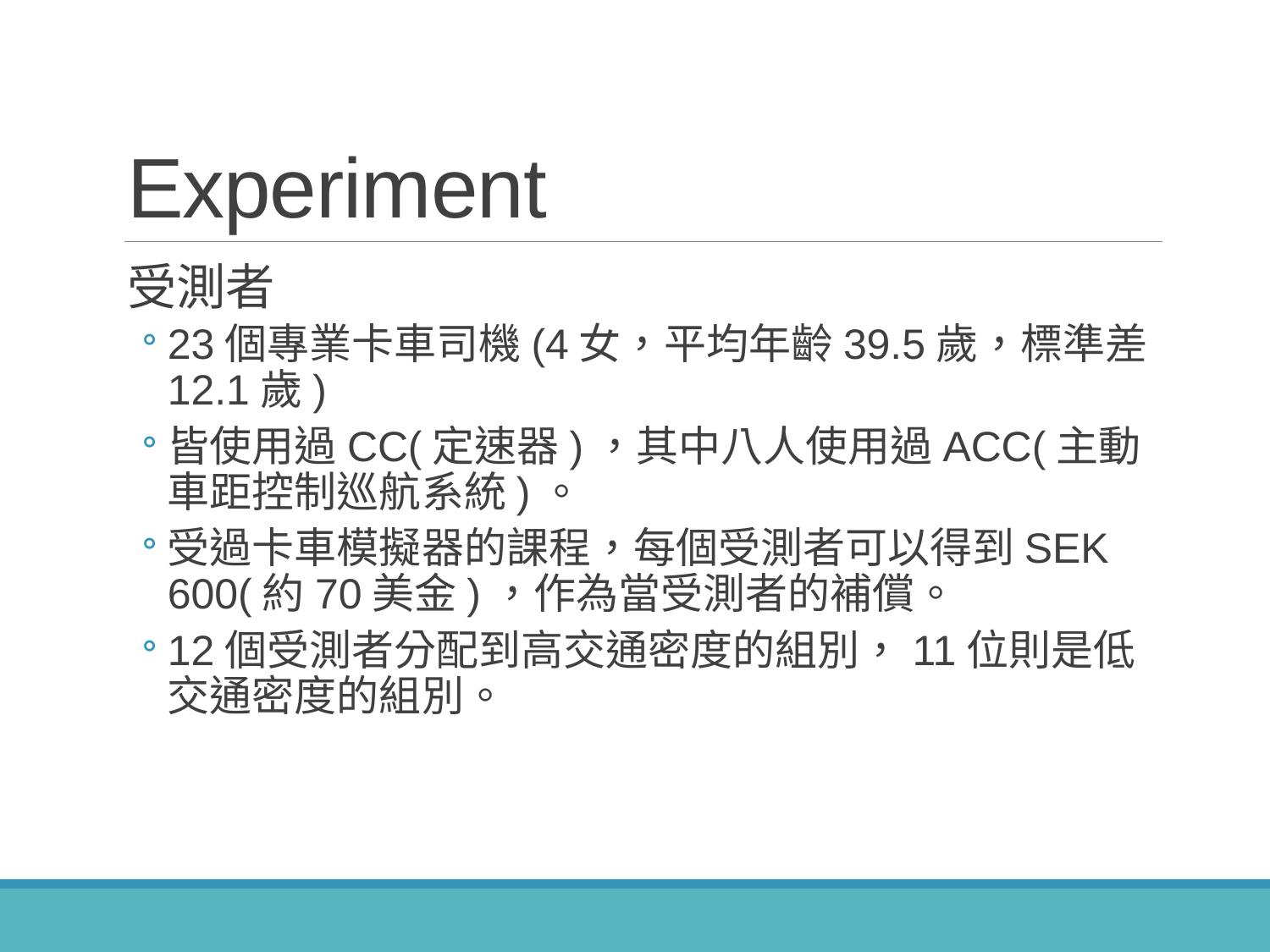

# Experiment
受測者
23個專業卡車司機(4女，平均年齡39.5歲，標準差12.1歲)
皆使用過CC(定速器)，其中八人使用過ACC(主動車距控制巡航系統)。
受過卡車模擬器的課程，每個受測者可以得到SEK 600(約70美金)，作為當受測者的補償。
12個受測者分配到高交通密度的組別，11位則是低交通密度的組別。